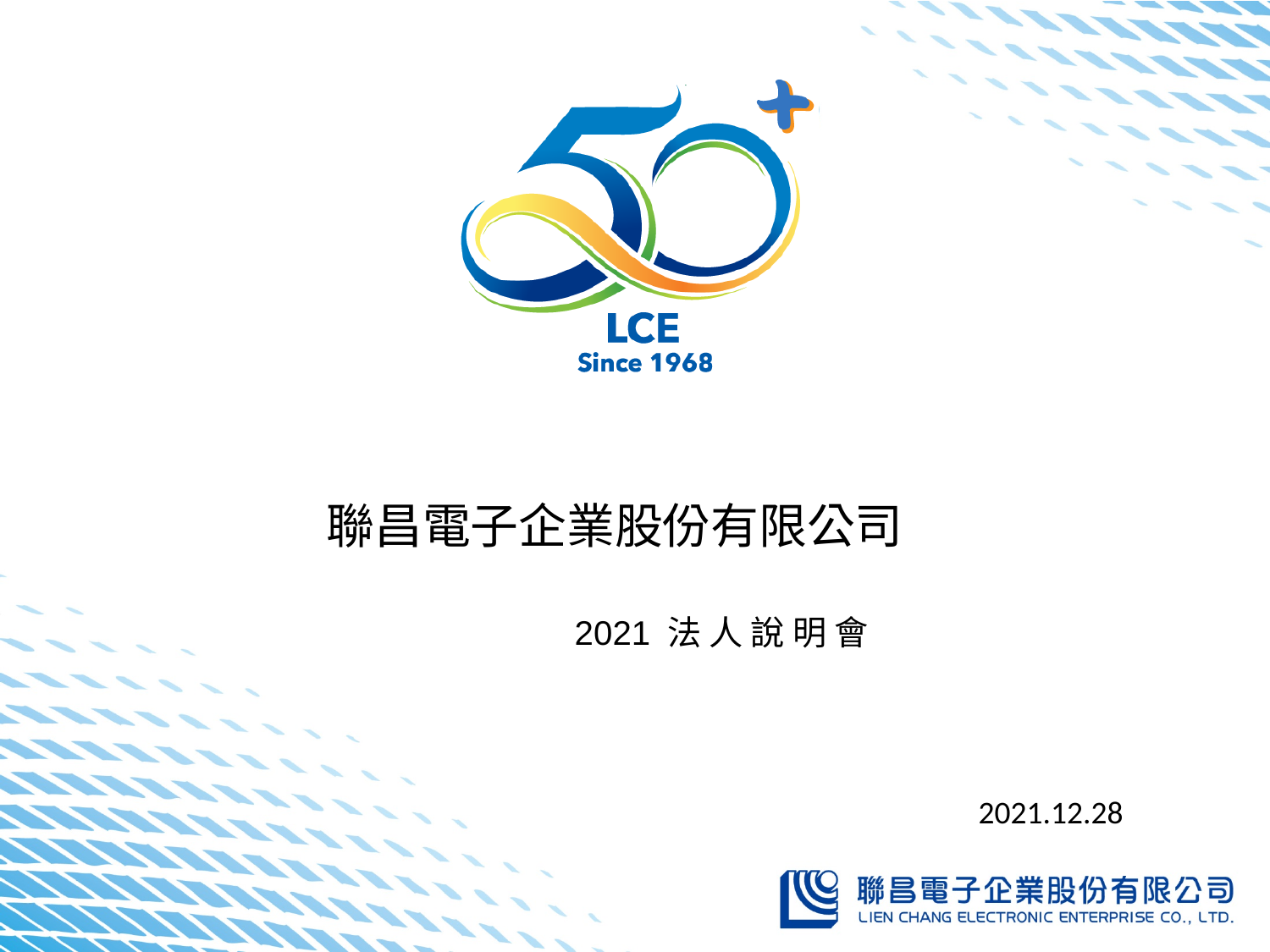

# 聯昌電子企業股份有限公司 2021 法 人 說 明 會
2021.12.28